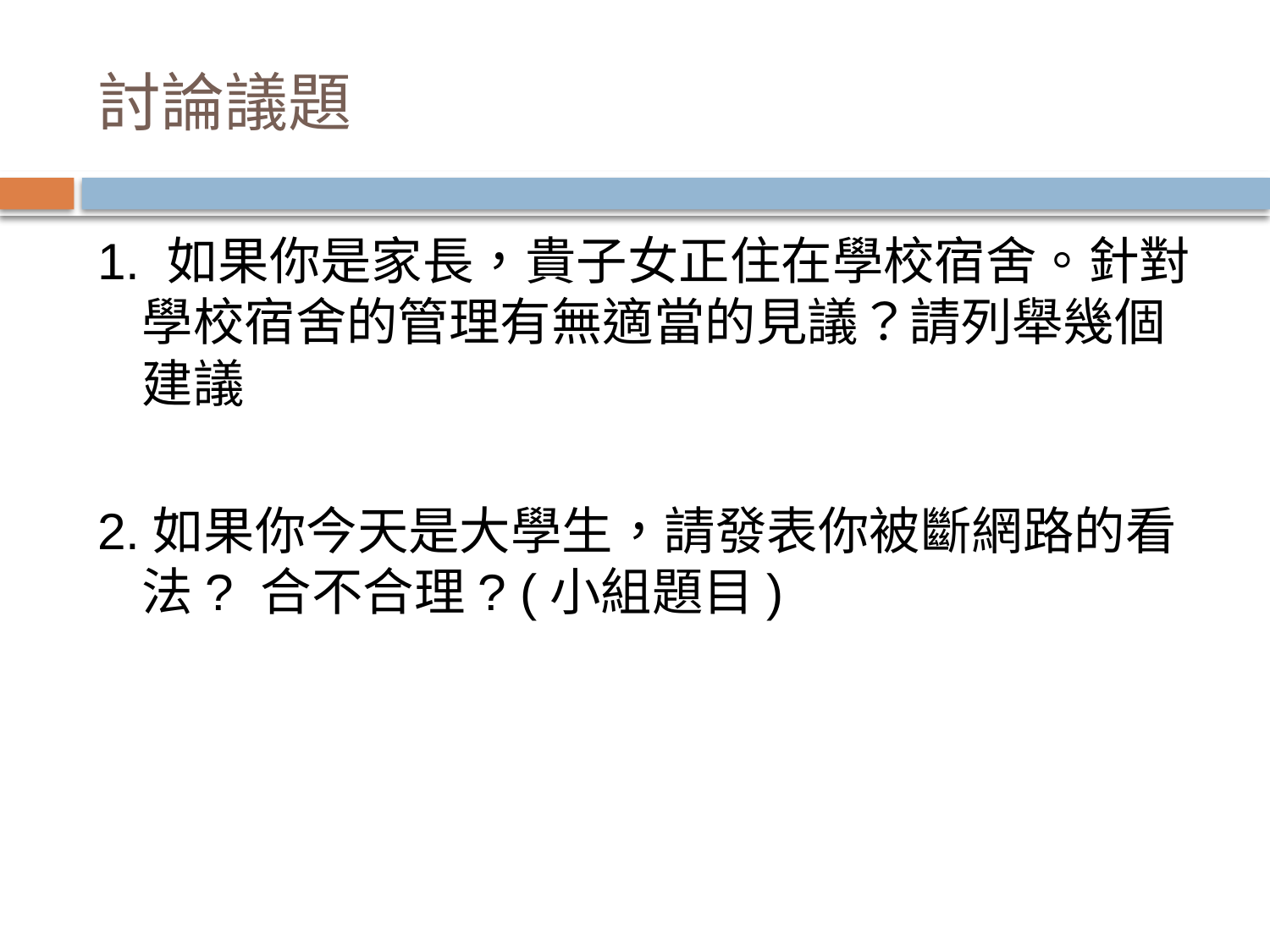

# 討論議題
1. 如果你是家長，貴子女正住在學校宿舍。針對學校宿舍的管理有無適當的見議？請列舉幾個建議

2.如果你今天是大學生，請發表你被斷網路的看法? 合不合理? (小組題目)